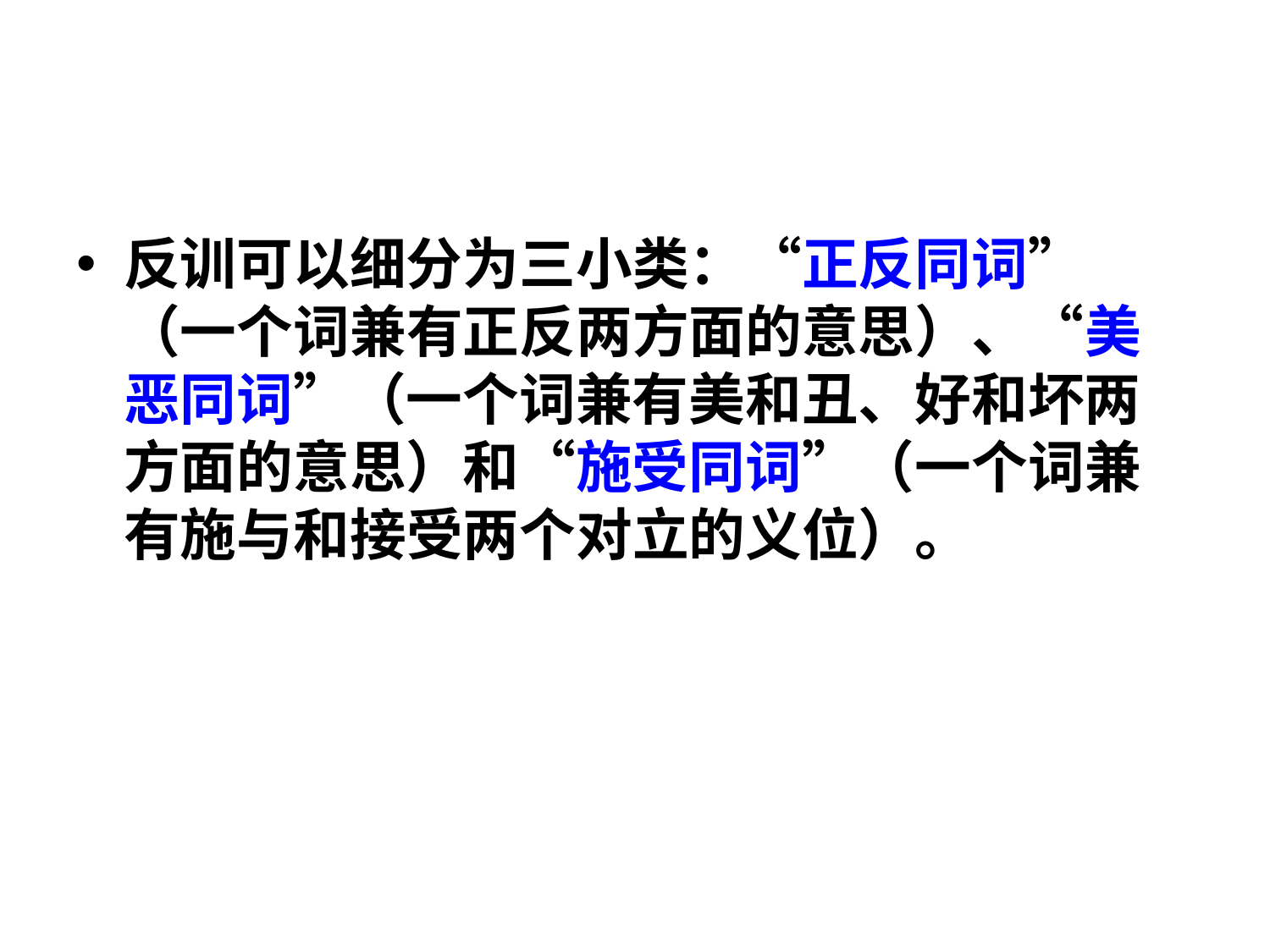

#
反训可以细分为三小类：“正反同词”（一个词兼有正反两方面的意思）、“美恶同词”（一个词兼有美和丑、好和坏两方面的意思）和“施受同词”（一个词兼有施与和接受两个对立的义位）。